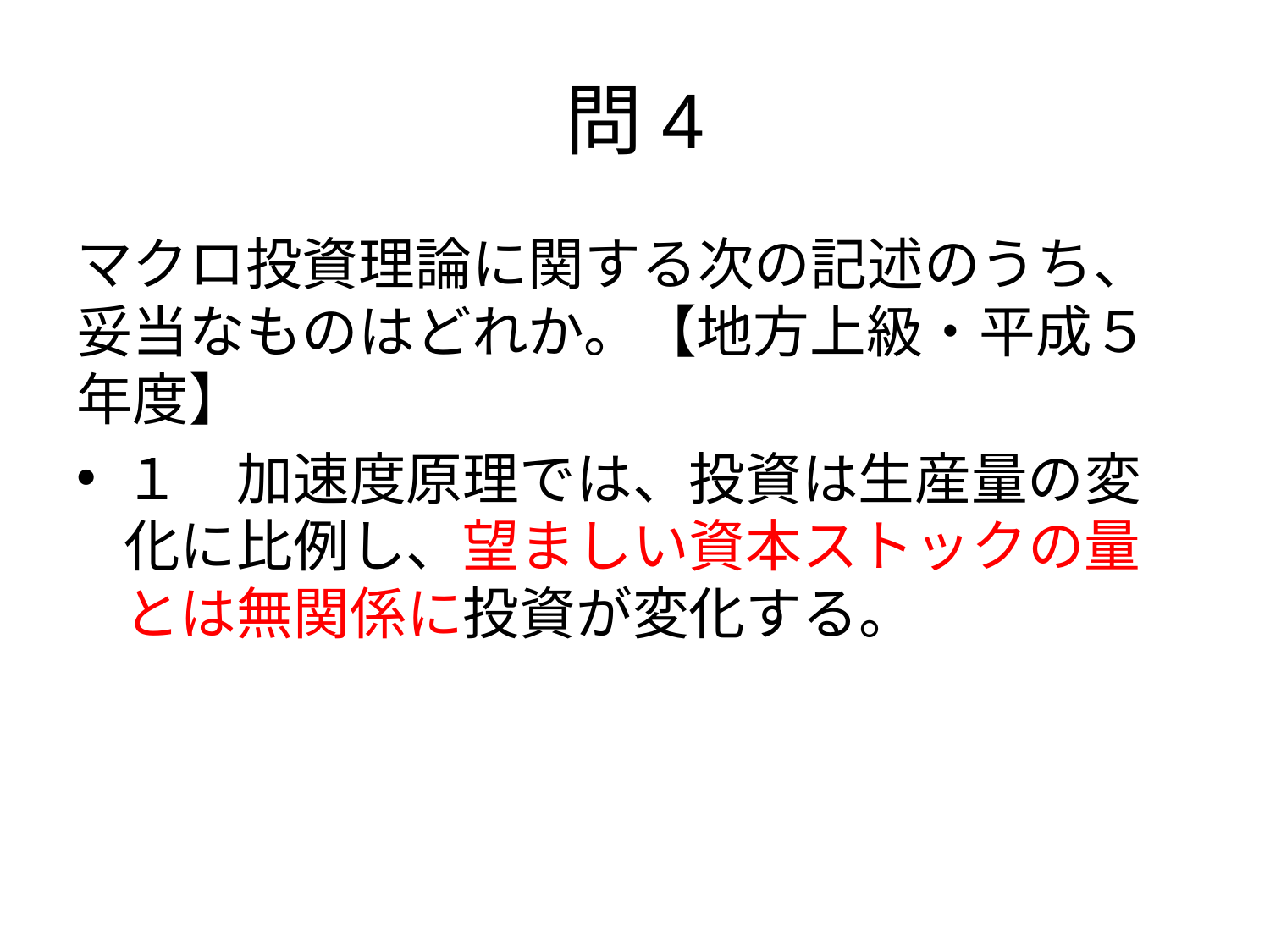

# 問4
マクロ投資理論に関する次の記述のうち、妥当なものはどれか。【地方上級・平成５年度】
１　加速度原理では、投資は生産量の変化に比例し、望ましい資本ストックの量とは無関係に投資が変化する。